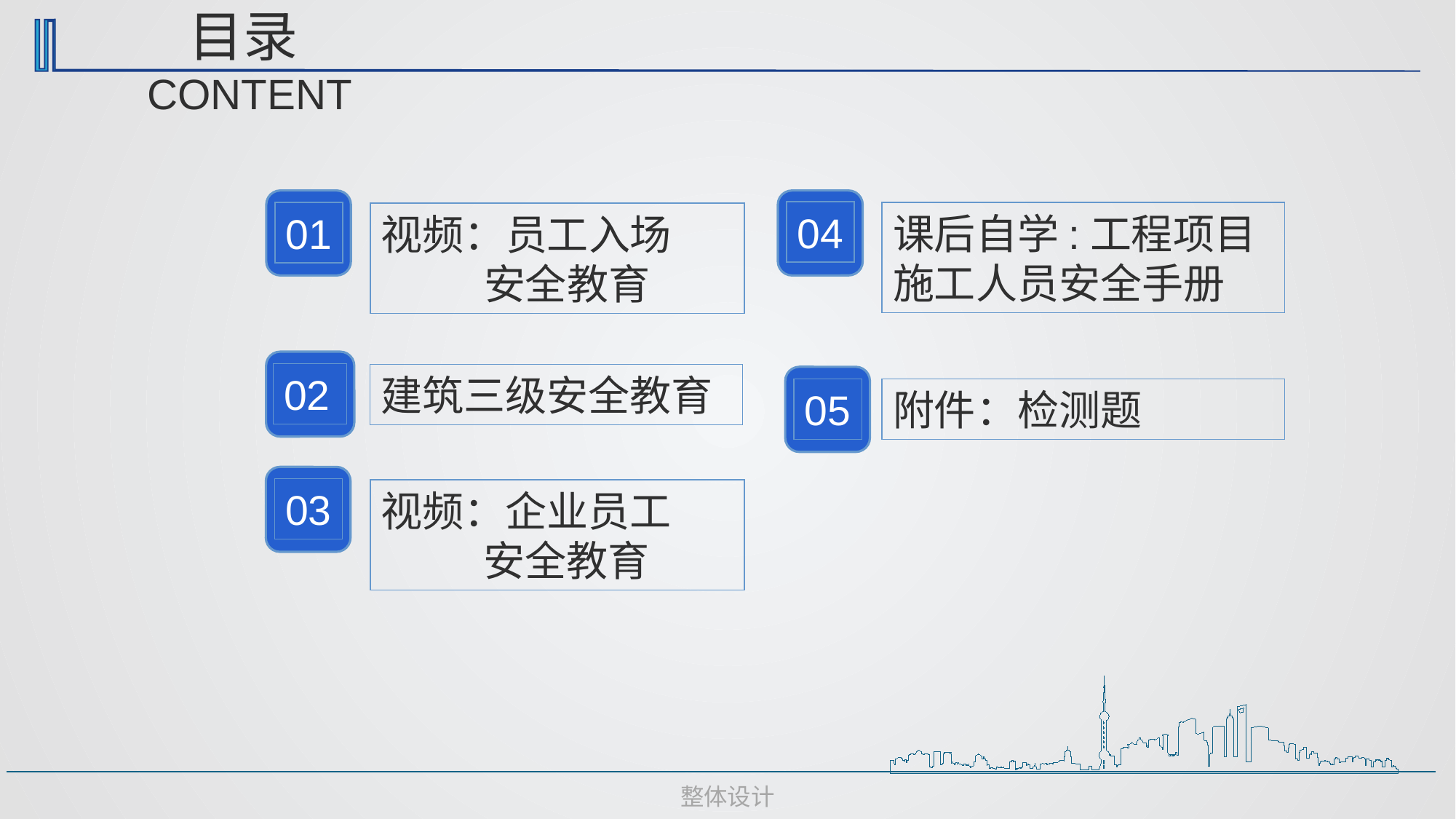

目录CONTENT

04
01
课后自学:工程项目施工人员安全手册
视频：员工入场
          安全教育

02
建筑三级安全教育

05
附件：检测题

03
视频：企业员工
          安全教育

整体设计
2